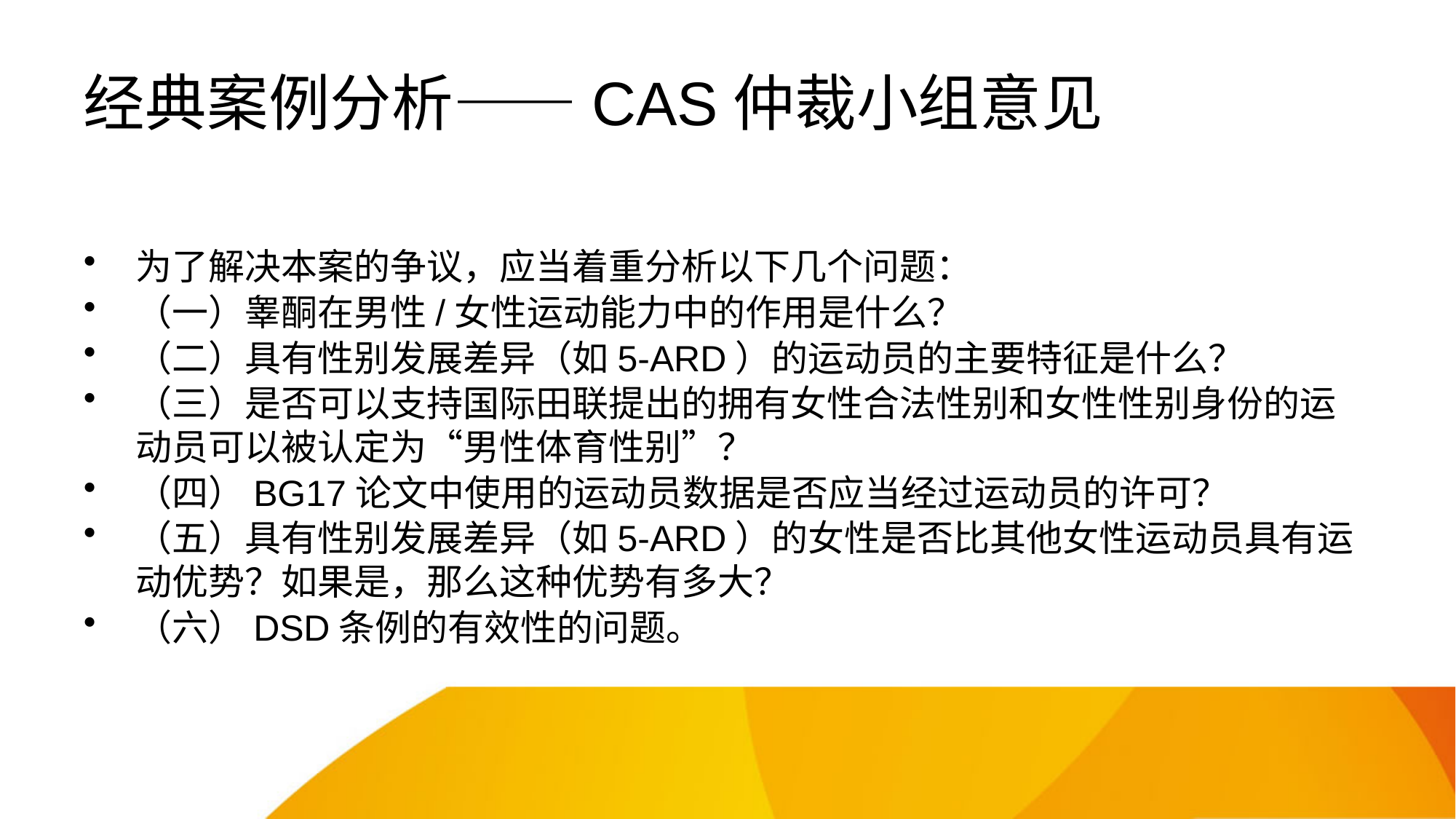

# 经典案例分析——CAS仲裁小组意见
为了解决本案的争议，应当着重分析以下几个问题：
（一）睾酮在男性/女性运动能力中的作用是什么？
（二）具有性别发展差异（如5-ARD）的运动员的主要特征是什么？
（三）是否可以支持国际田联提出的拥有女性合法性别和女性性别身份的运动员可以被认定为“男性体育性别”？
（四）BG17论文中使用的运动员数据是否应当经过运动员的许可？
（五）具有性别发展差异（如5-ARD）的女性是否比其他女性运动员具有运动优势？如果是，那么这种优势有多大？
（六）DSD条例的有效性的问题。